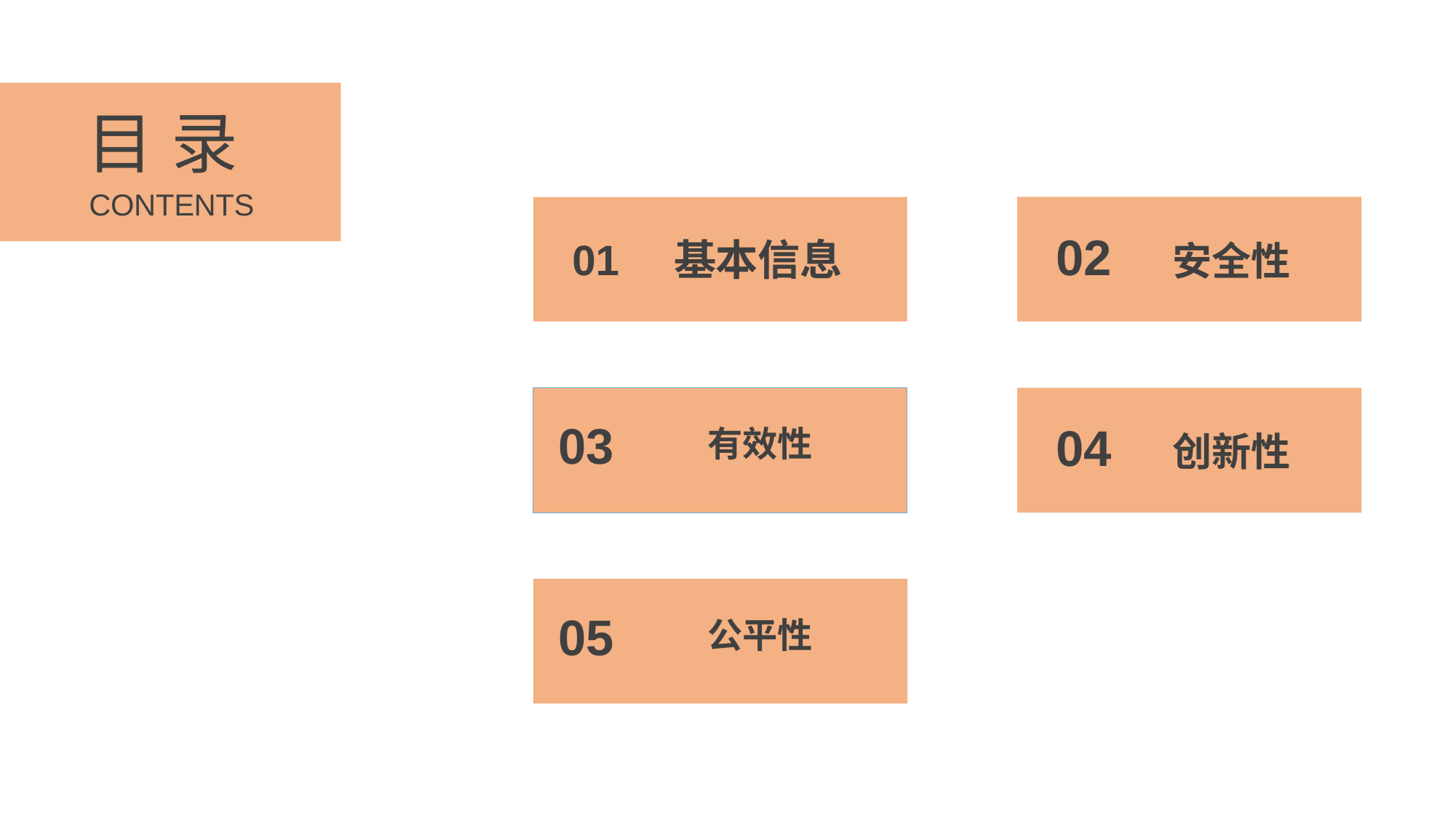

目  录
           CONTENTS

 02   安全性

 01  基本信息

03     有效性

 04   创新性

05     公平性